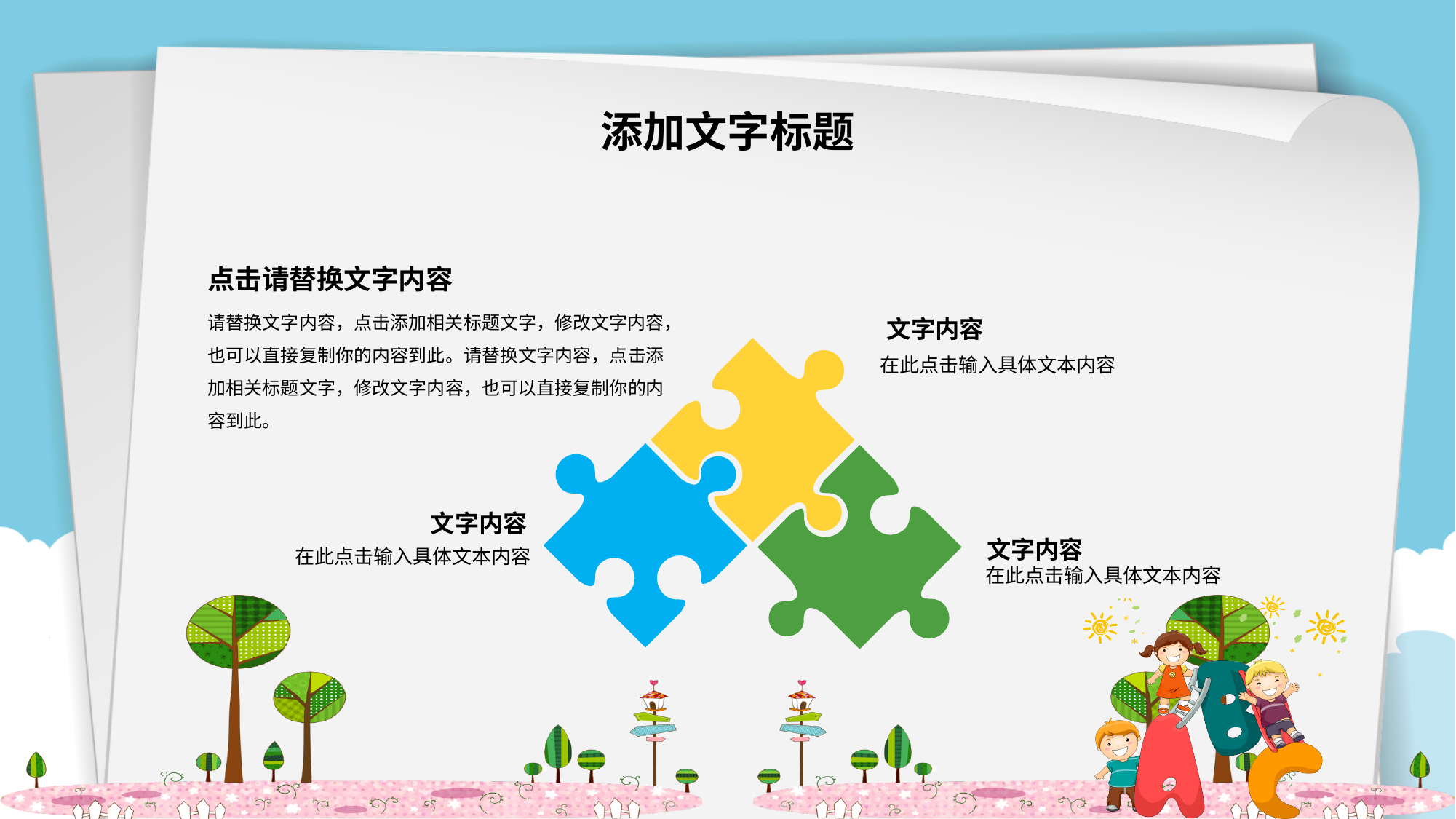

添加文字标题
点击请替换文字内容
请替换文字内容，点击添加相关标题文字，修改文字内容，也可以直接复制你的内容到此。请替换文字内容，点击添加相关标题文字，修改文字内容，也可以直接复制你的内容到此。
文字内容

在此点击输入具体文本内容

文字内容
文字内容
在此点击输入具体文本内容

在此点击输入具体文本内容